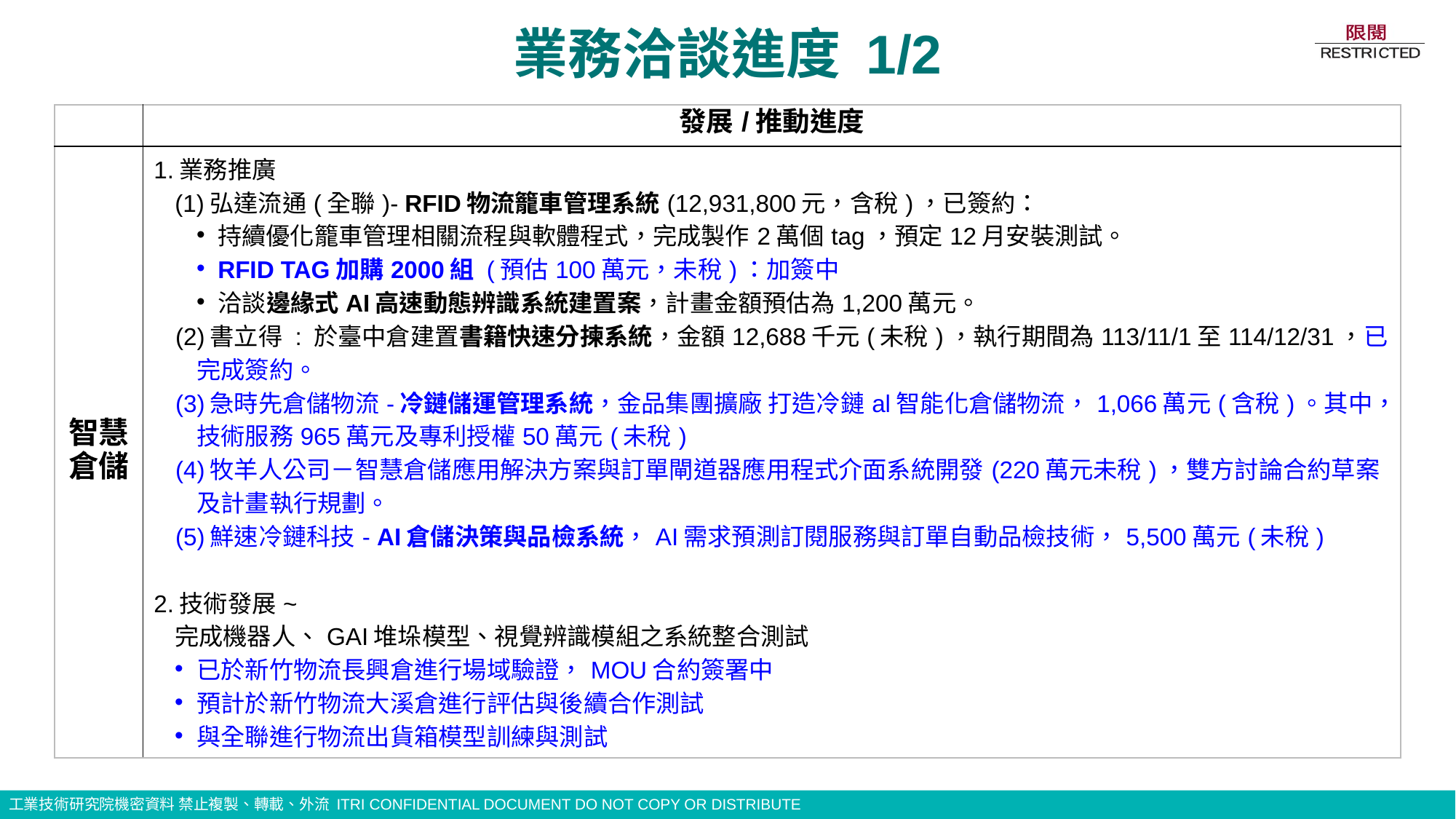

# 業務洽談進度 1/2
|  | 發展/推動進度 |
| --- | --- |
| 智慧倉儲 | 1.業務推廣 (1)弘達流通(全聯)- RFID物流籠車管理系統(12,931,800元，含稅)，已簽約： 持續優化籠車管理相關流程與軟體程式，完成製作2萬個tag，預定12月安裝測試。 RFID TAG加購2000組 (預估100萬元，未稅)：加簽中 洽談邊緣式AI高速動態辨識系統建置案，計畫金額預估為1,200萬元。 (2)書立得 : 於臺中倉建置書籍快速分揀系統，金額12,688千元(未稅)，執行期間為113/11/1至114/12/31，已完成簽約。 (3)急時先倉儲物流-冷鏈儲運管理系統，金品集團擴廠 打造冷鏈al智能化倉儲物流，1,066萬元(含稅)。其中，技術服務965萬元及專利授權50萬元(未稅) (4)牧羊人公司－智慧倉儲應用解決方案與訂單閘道器應用程式介面系統開發(220萬元未稅)，雙方討論合約草案及計畫執行規劃。 (5)鮮速冷鏈科技- AI倉儲決策與品檢系統，AI需求預測訂閱服務與訂單自動品檢技術，5,500萬元(未稅) 2.技術發展~ 完成機器人、GAI堆垛模型、視覺辨識模組之系統整合測試 已於新竹物流長興倉進行場域驗證，MOU合約簽署中 預計於新竹物流大溪倉進行評估與後續合作測試 與全聯進行物流出貨箱模型訓練與測試 |